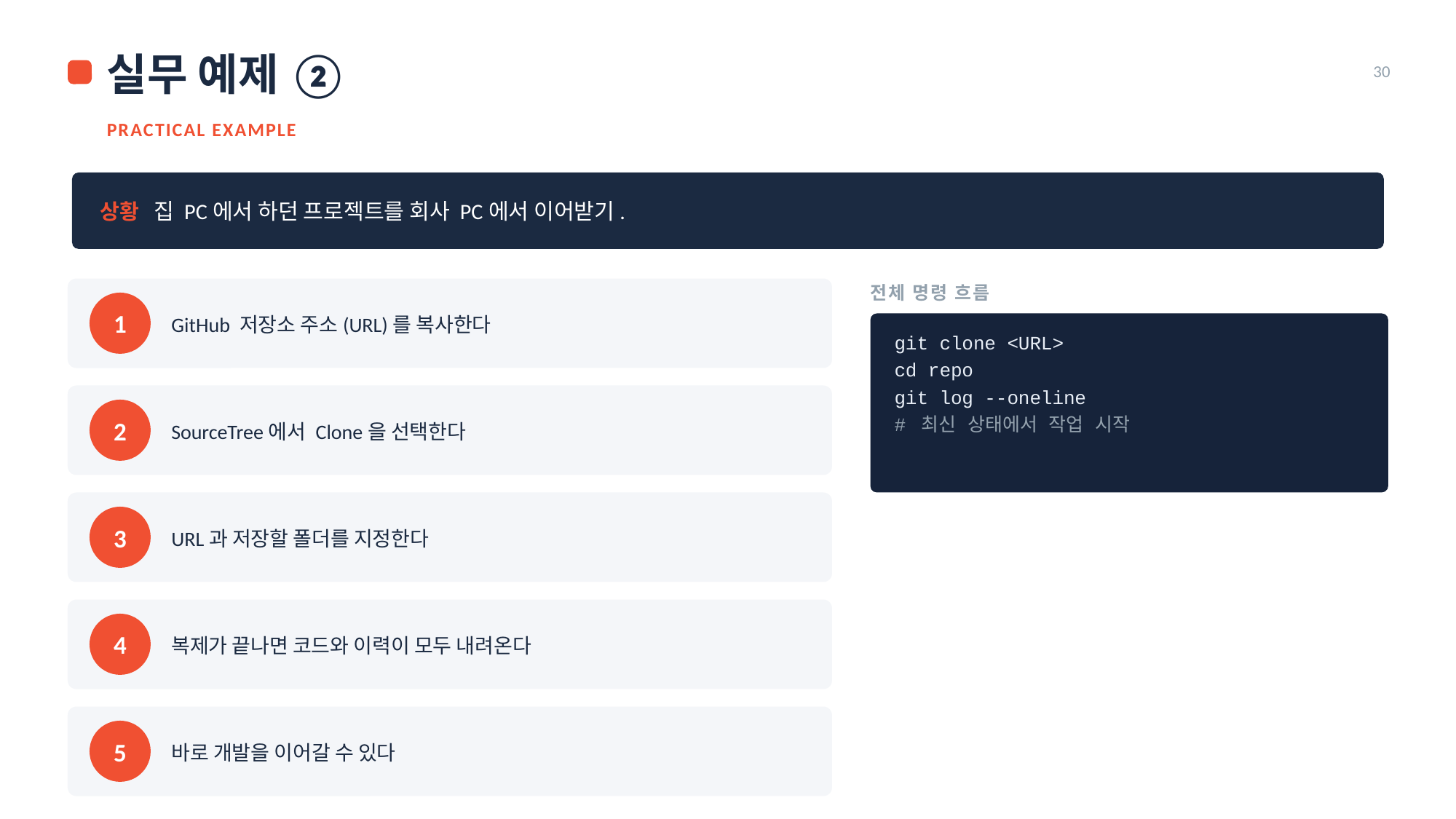

실무 예제 ②
30

PRACTICAL EXAMPLE

상황   집 PC에서 하던 프로젝트를 회사 PC에서 이어받기.
전체 명령 흐름

GitHub 저장소 주소(URL)를 복사한다

1

git clone <URL>
cd repo
git log --oneline
# 최신 상태에서 작업 시작

SourceTree에서 Clone을 선택한다

2

URL과 저장할 폴더를 지정한다

3

복제가 끝나면 코드와 이력이 모두 내려온다

4

바로 개발을 이어갈 수 있다

5